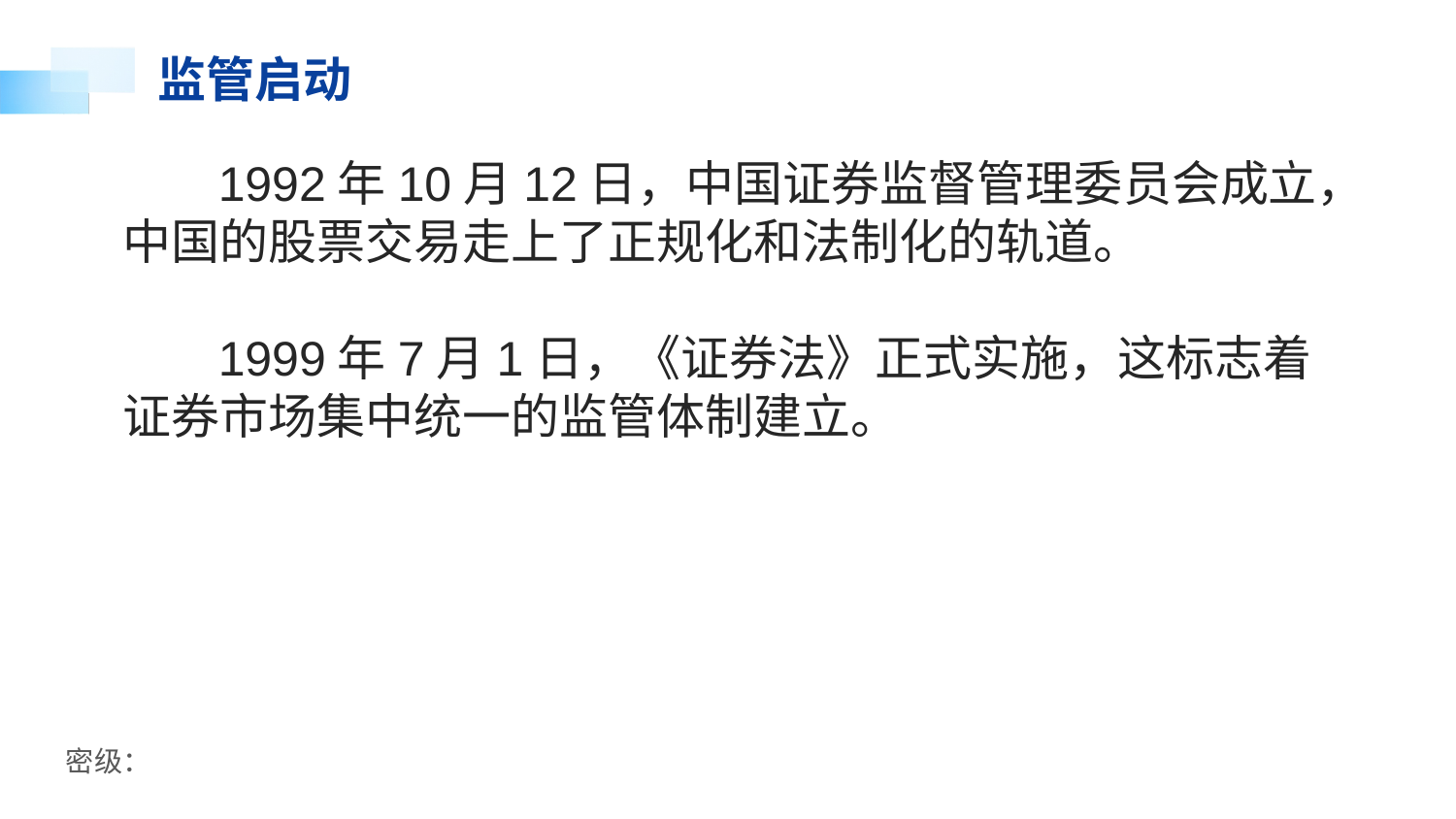

监管启动
       1992年10月12日，中国证券监督管理委员会成立，中国的股票交易走上了正规化和法制化的轨道。

       1999年7月1日，《证券法》正式实施，这标志着证券市场集中统一的监管体制建立。